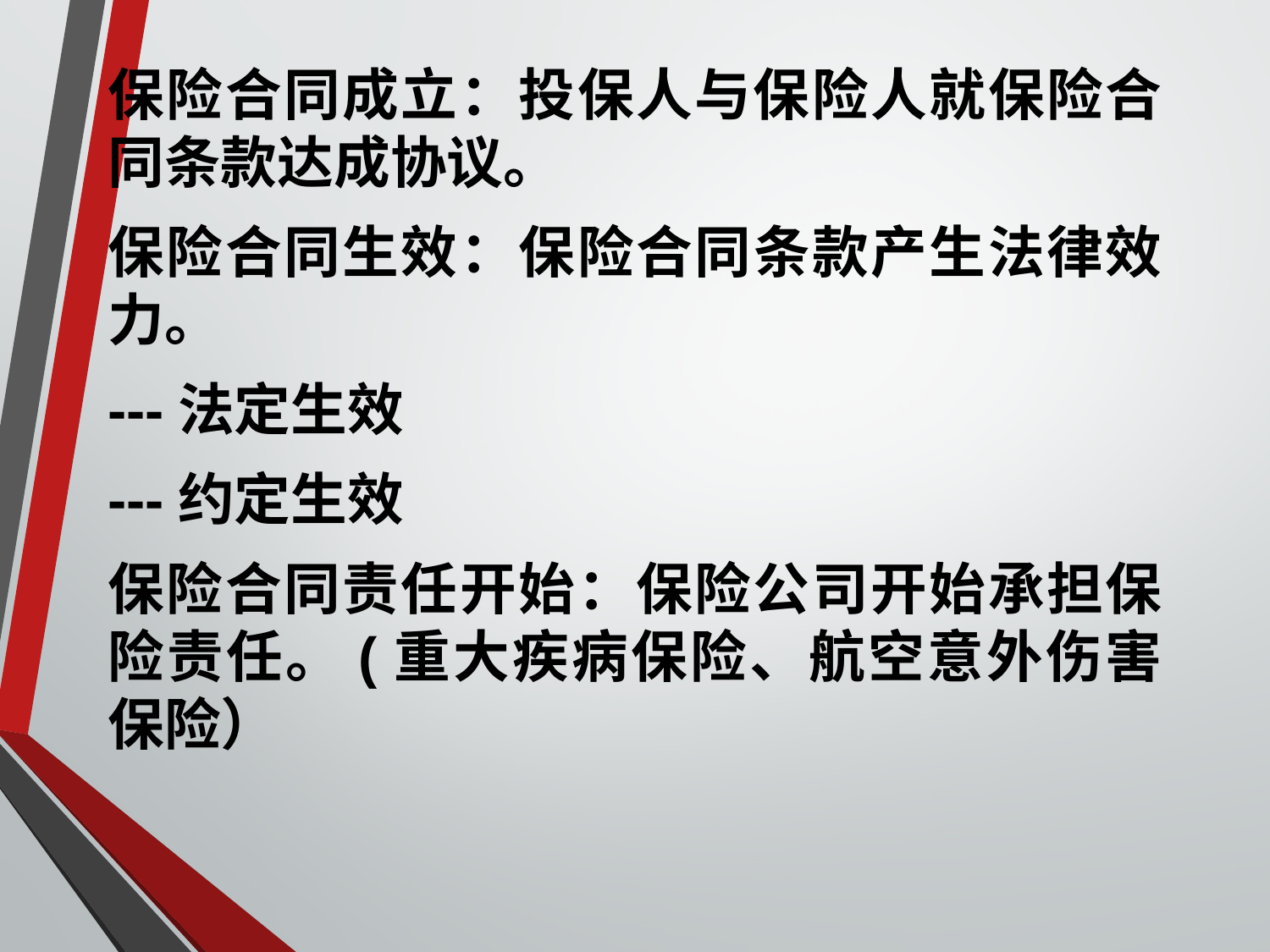

保险合同成立：投保人与保险人就保险合同条款达成协议。
保险合同生效：保险合同条款产生法律效力。
---法定生效
---约定生效
保险合同责任开始：保险公司开始承担保险责任。(重大疾病保险、航空意外伤害保险）